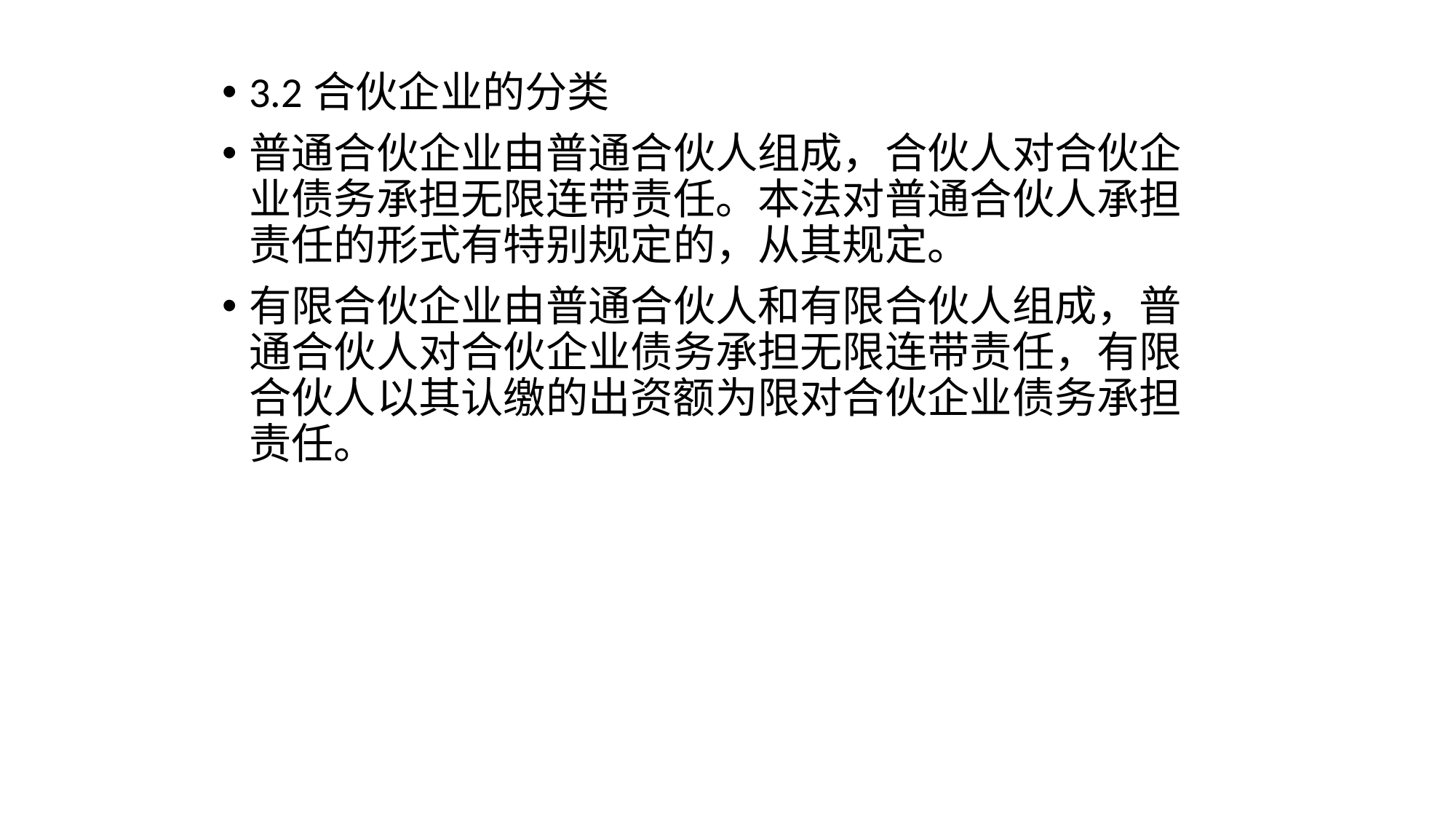

3.2合伙企业的分类
普通合伙企业由普通合伙人组成，合伙人对合伙企业债务承担无限连带责任。本法对普通合伙人承担责任的形式有特别规定的，从其规定。
有限合伙企业由普通合伙人和有限合伙人组成，普通合伙人对合伙企业债务承担无限连带责任，有限合伙人以其认缴的出资额为限对合伙企业债务承担责任。